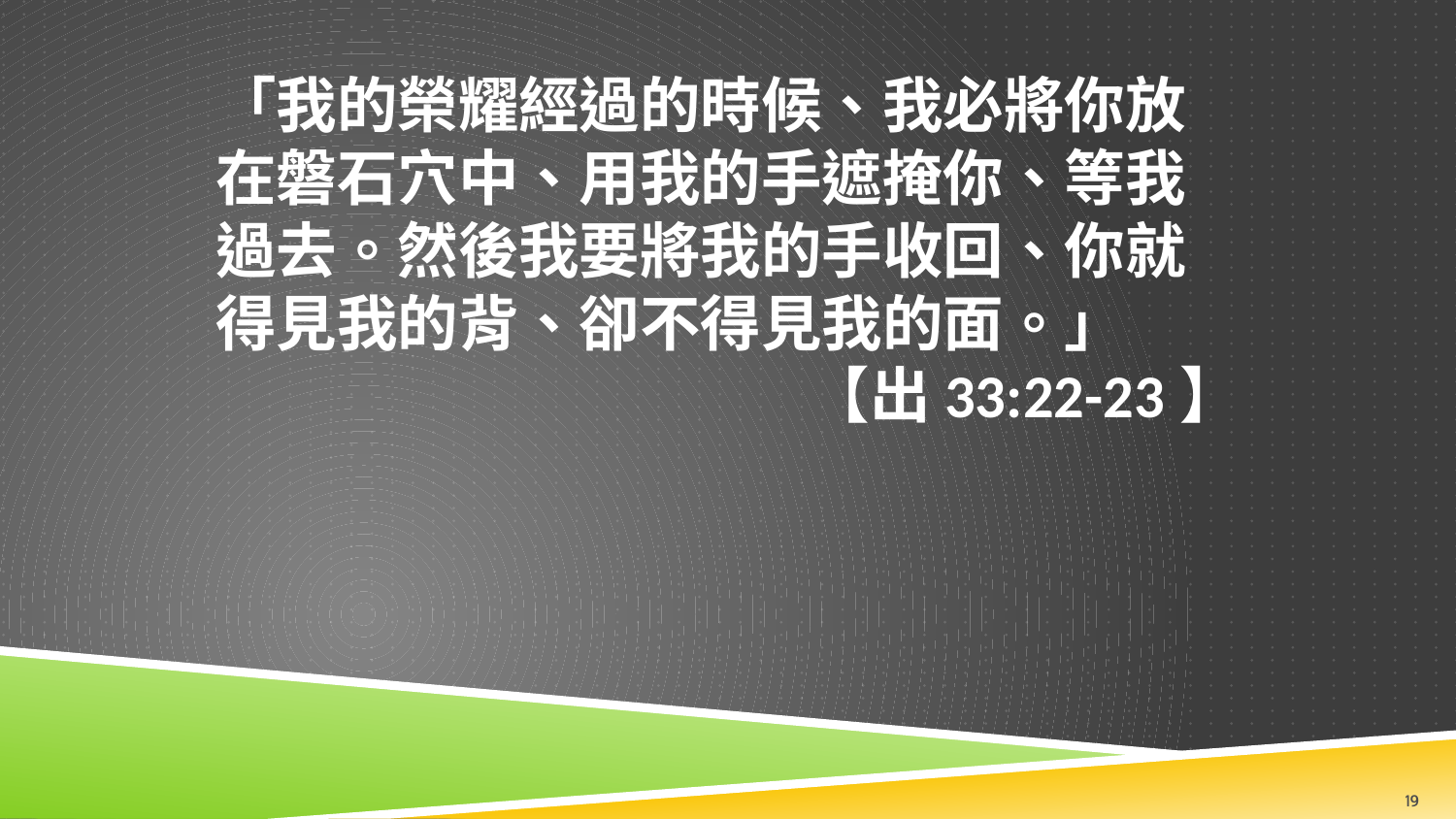

「我的榮耀經過的時候、我必將你放在磐石穴中、用我的手遮掩你、等我過去。然後我要將我的手收回、你就得見我的背、卻不得見我的面。」
			【出33:22-23】
19